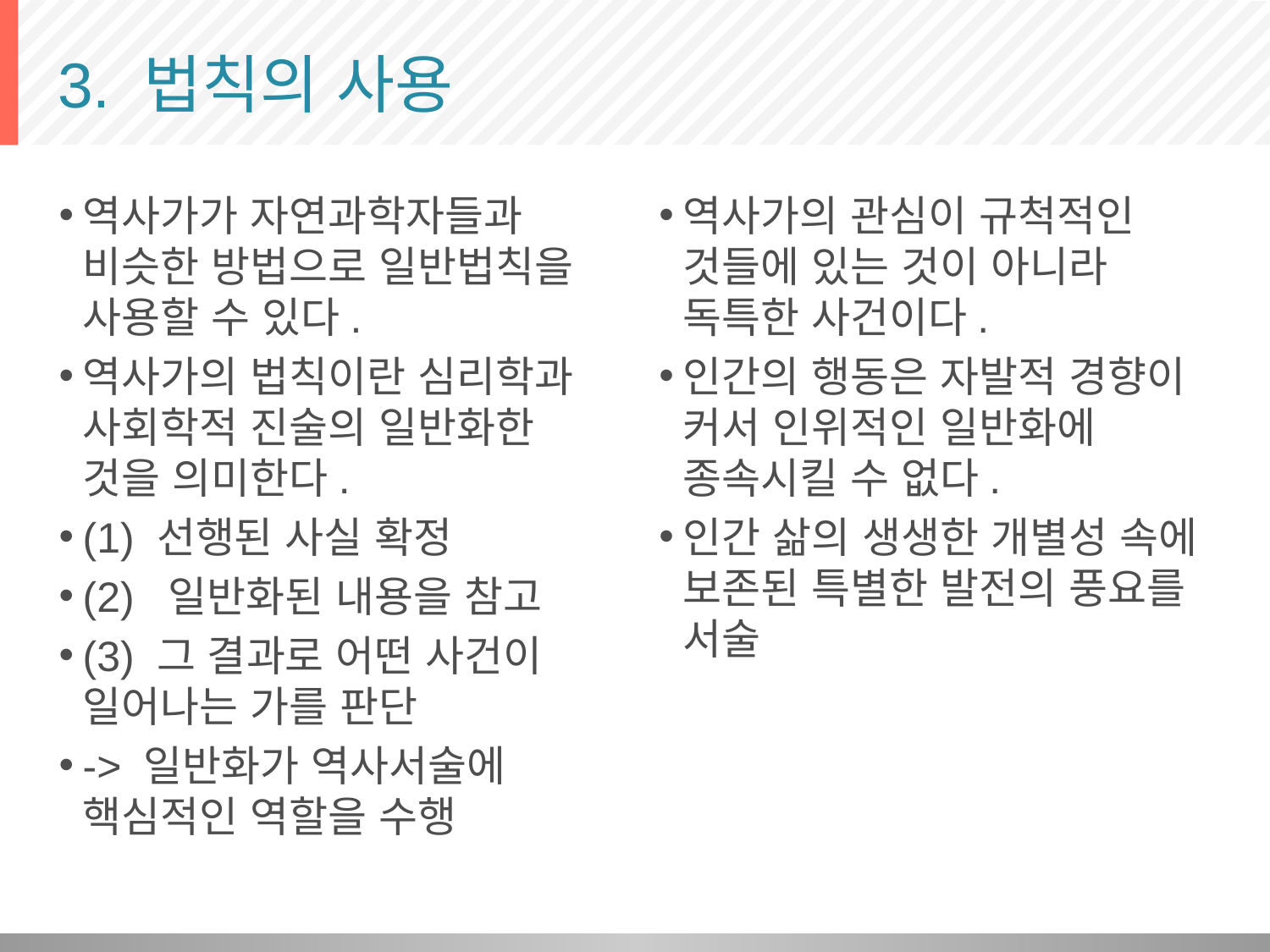

# 3. 법칙의 사용
역사가가 자연과학자들과 비슷한 방법으로 일반법칙을 사용할 수 있다.
역사가의 법칙이란 심리학과 사회학적 진술의 일반화한 것을 의미한다.
(1) 선행된 사실 확정
(2)  일반화된 내용을 참고
(3) 그 결과로 어떤 사건이 일어나는 가를 판단
-> 일반화가 역사서술에 핵심적인 역할을 수행
역사가의 관심이 규척적인 것들에 있는 것이 아니라 독특한 사건이다.
인간의 행동은 자발적 경향이 커서 인위적인 일반화에 종속시킬 수 없다.
인간 삶의 생생한 개별성 속에 보존된 특별한 발전의 풍요를 서술